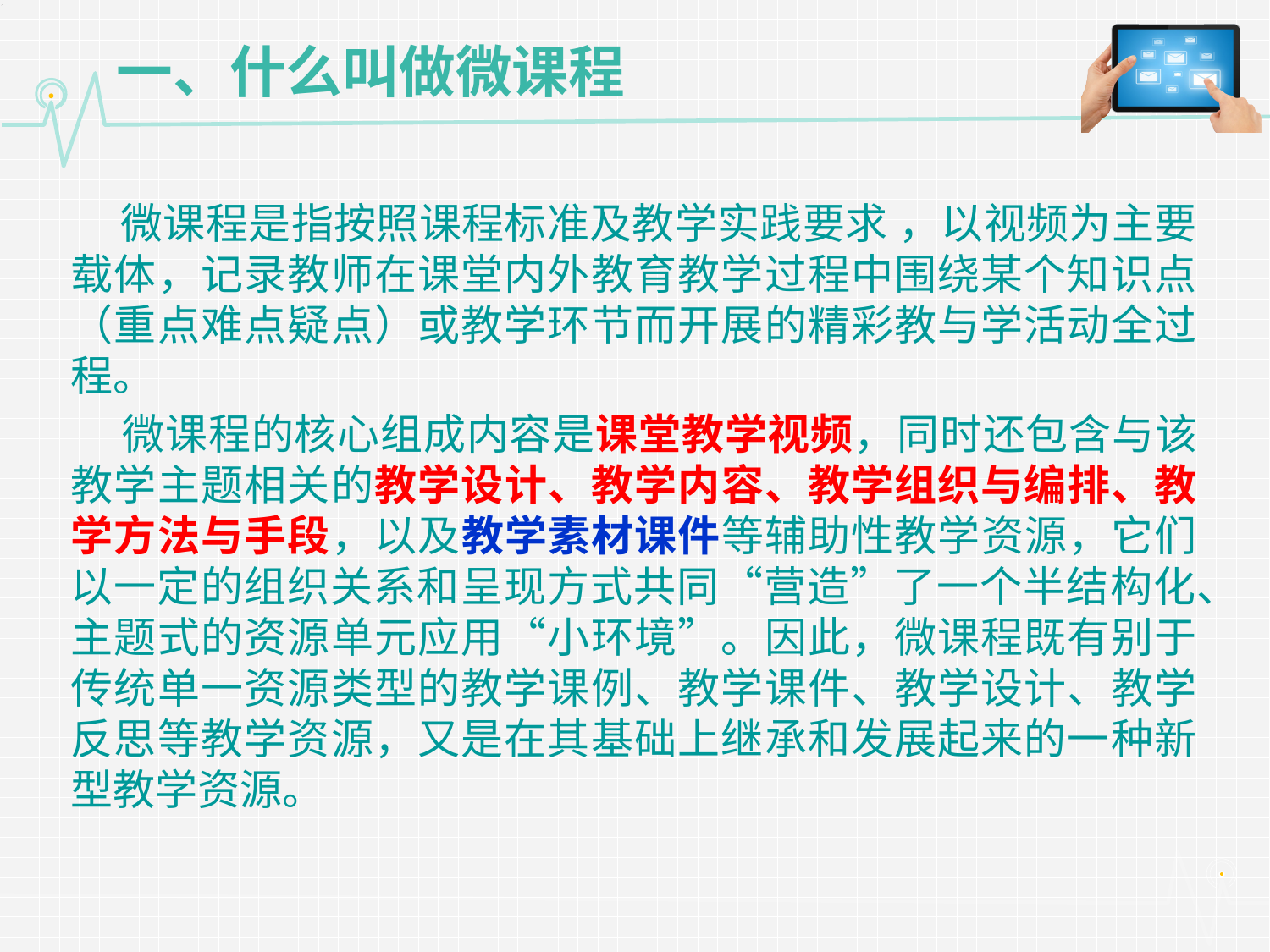

# 一、什么叫做微课程
    微课程是指按照课程标准及教学实践要求 ，以视频为主要载体，记录教师在课堂内外教育教学过程中围绕某个知识点（重点难点疑点）或教学环节而开展的精彩教与学活动全过程。
    微课程的核心组成内容是课堂教学视频，同时还包含与该教学主题相关的教学设计、教学内容、教学组织与编排、教学方法与手段，以及教学素材课件等辅助性教学资源，它们以一定的组织关系和呈现方式共同“营造”了一个半结构化、主题式的资源单元应用“小环境”。因此，微课程既有别于传统单一资源类型的教学课例、教学课件、教学设计、教学反思等教学资源，又是在其基础上继承和发展起来的一种新型教学资源。